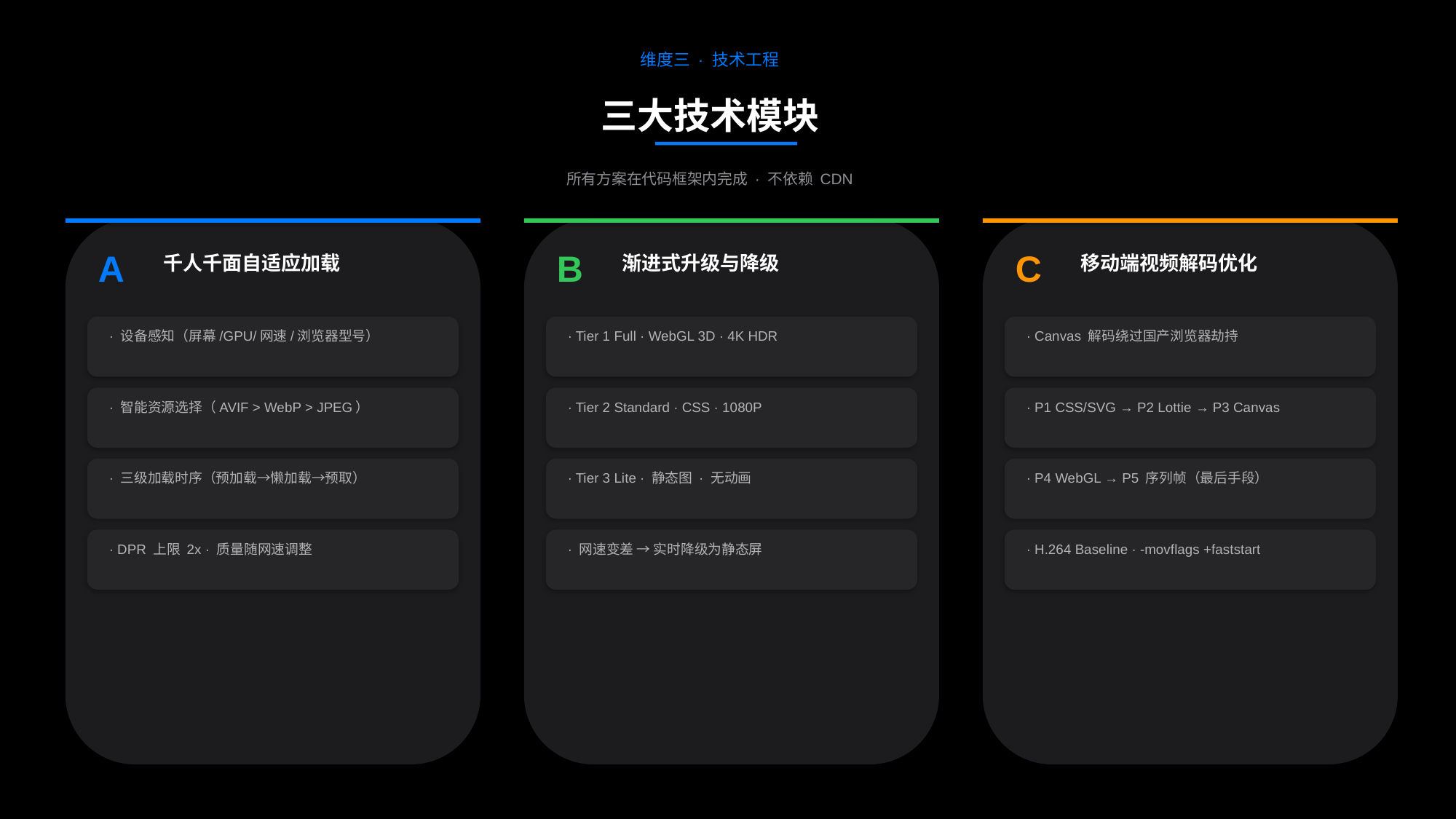

维度三 · 技术工程
三大技术模块

所有方案在代码框架内完成 · 不依赖 CDN

A
B
C
千人千面自适应加载
渐进式升级与降级
移动端视频解码优化

· 设备感知（屏幕/GPU/网速/浏览器型号）
· Tier 1 Full · WebGL 3D · 4K HDR
· Canvas 解码绕过国产浏览器劫持

· 智能资源选择（AVIF > WebP > JPEG）
· Tier 2 Standard · CSS · 1080P
· P1 CSS/SVG → P2 Lottie → P3 Canvas

· 三级加载时序（预加载→懒加载→预取）
· Tier 3 Lite · 静态图 · 无动画
· P4 WebGL → P5 序列帧（最后手段）

· DPR 上限 2x · 质量随网速调整
· 网速变差 → 实时降级为静态屏
· H.264 Baseline · -movflags +faststart